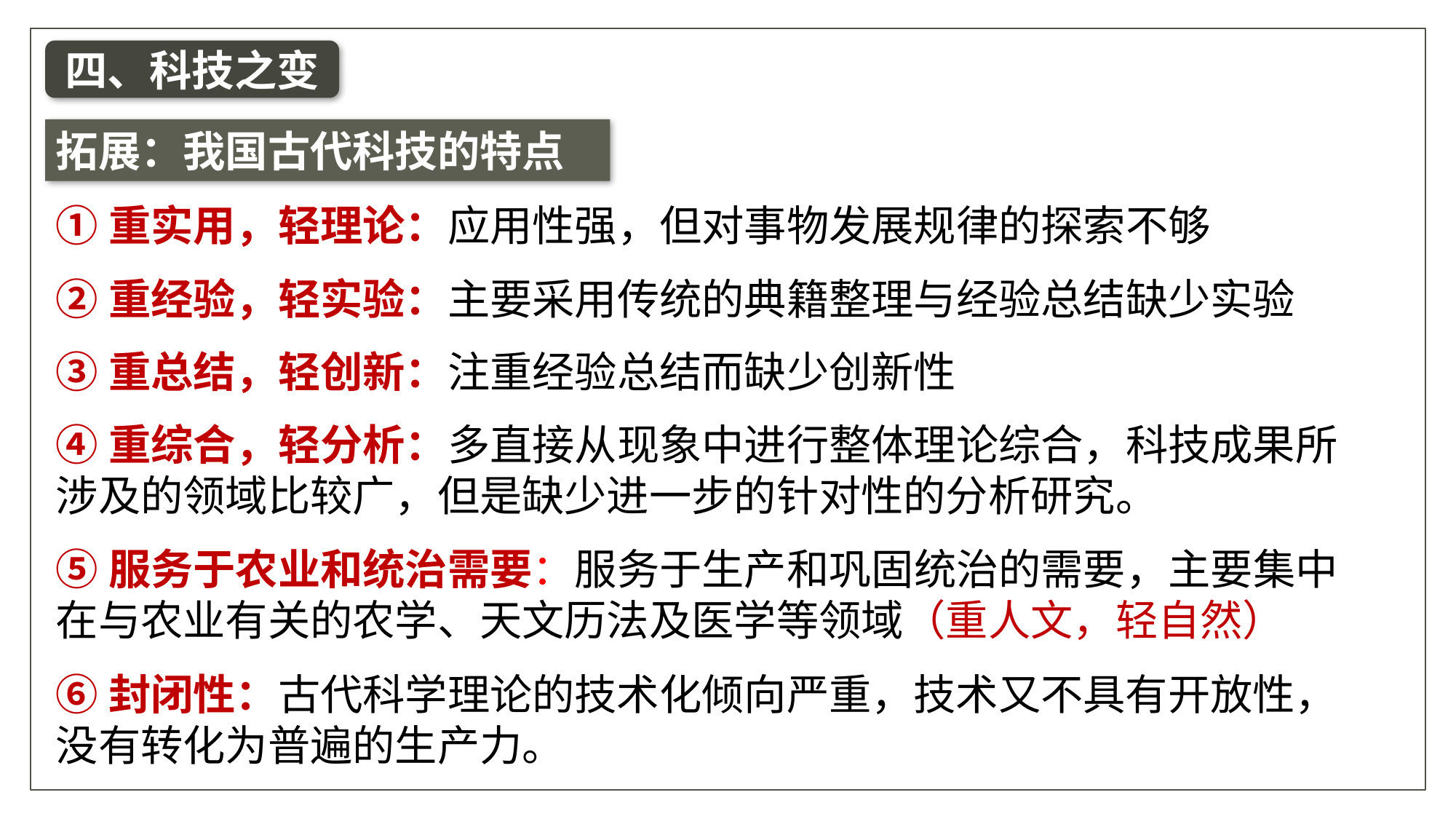

四、科技之变
拓展：我国古代科技的特点
①重实用，轻理论：应用性强，但对事物发展规律的探索不够
②重经验，轻实验：主要采用传统的典籍整理与经验总结缺少实验
③重总结，轻创新：注重经验总结而缺少创新性
④重综合，轻分析：多直接从现象中进行整体理论综合，科技成果所涉及的领域比较广，但是缺少进一步的针对性的分析研究。
⑤服务于农业和统治需要：服务于生产和巩固统治的需要，主要集中在与农业有关的农学、天文历法及医学等领域（重人文，轻自然）
⑥封闭性：古代科学理论的技术化倾向严重，技术又不具有开放性，没有转化为普遍的生产力。